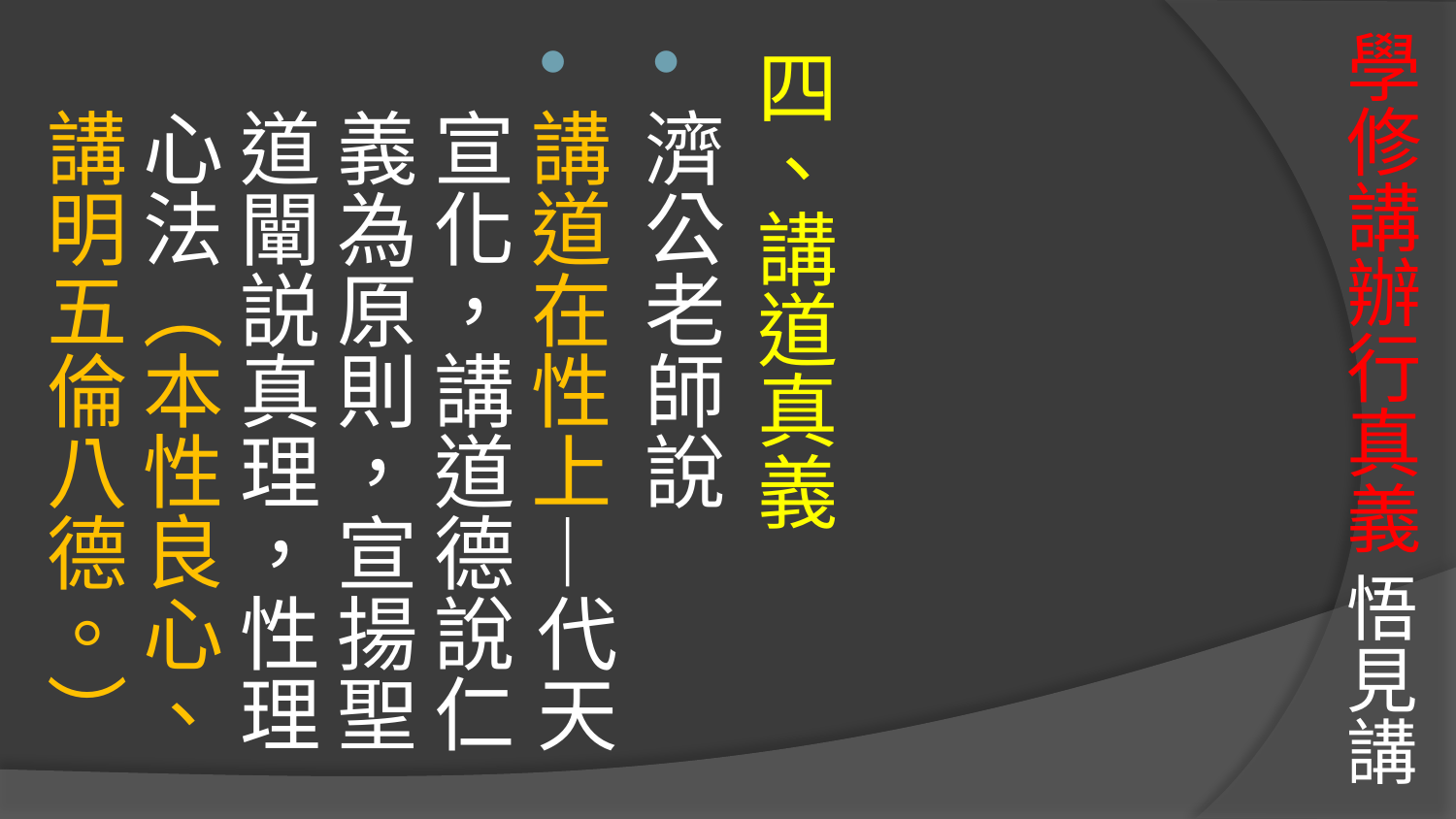

# 學修講辦行真義 悟見講
四、講道真義
濟公老師說
講道在性上—代天宣化，講道德說仁義為原則，宣揚聖道闡説真理，性理心法（本性良心、講明五倫八德。）